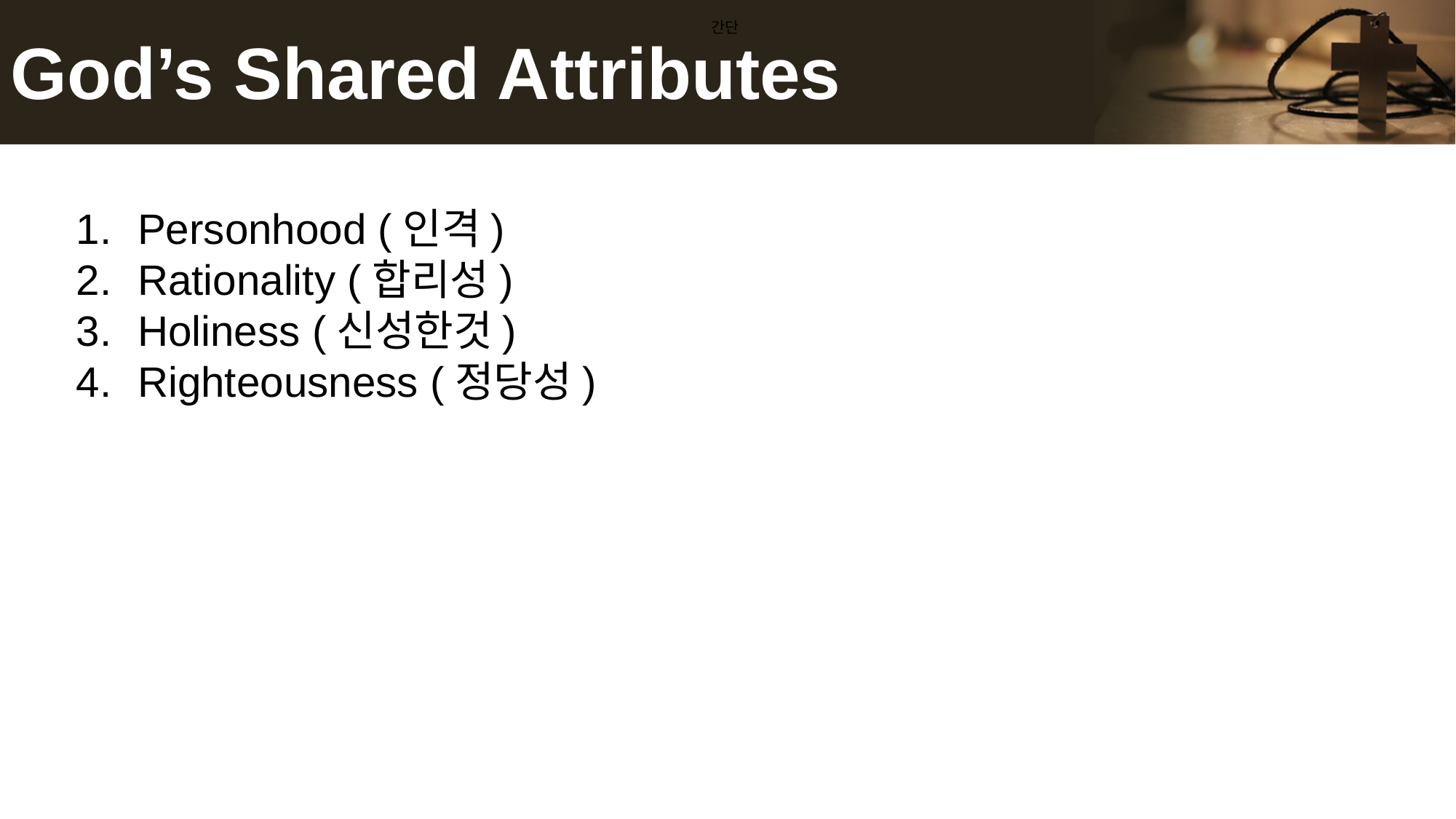

# God’s Shared Attributes
간단
Personhood (인격)
Rationality (합리성)
Holiness (신성한것)
Righteousness (정당성)